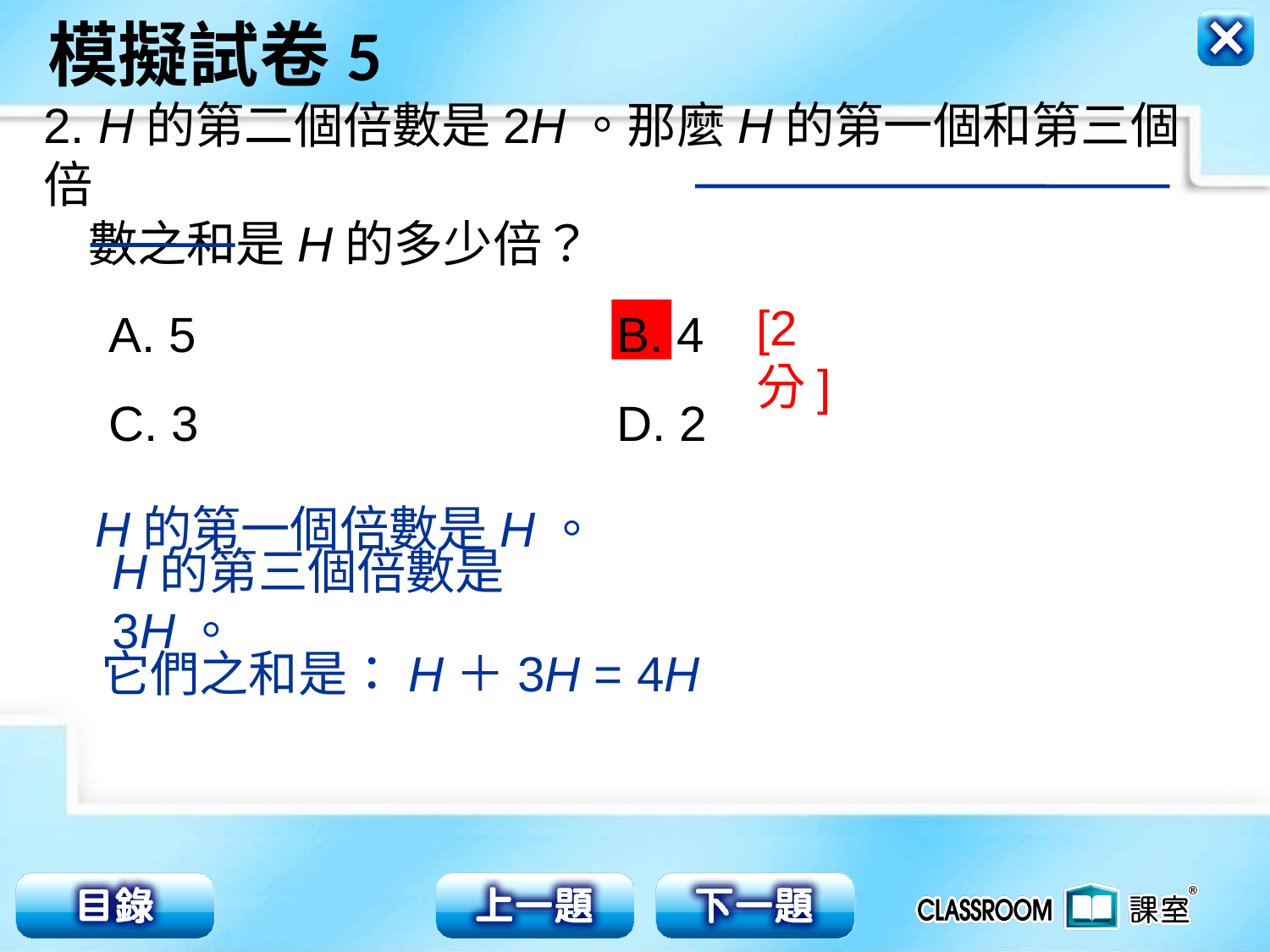

2. H的第二個倍數是2H。那麼H的第一個和第三個倍
   數之和是H的多少倍？

[2分]
A. 5                            	B. 4
C. 3                            	D. 2

H的第一個倍數是H。
H的第三個倍數是3H。
它們之和是：H＋3H = 4H